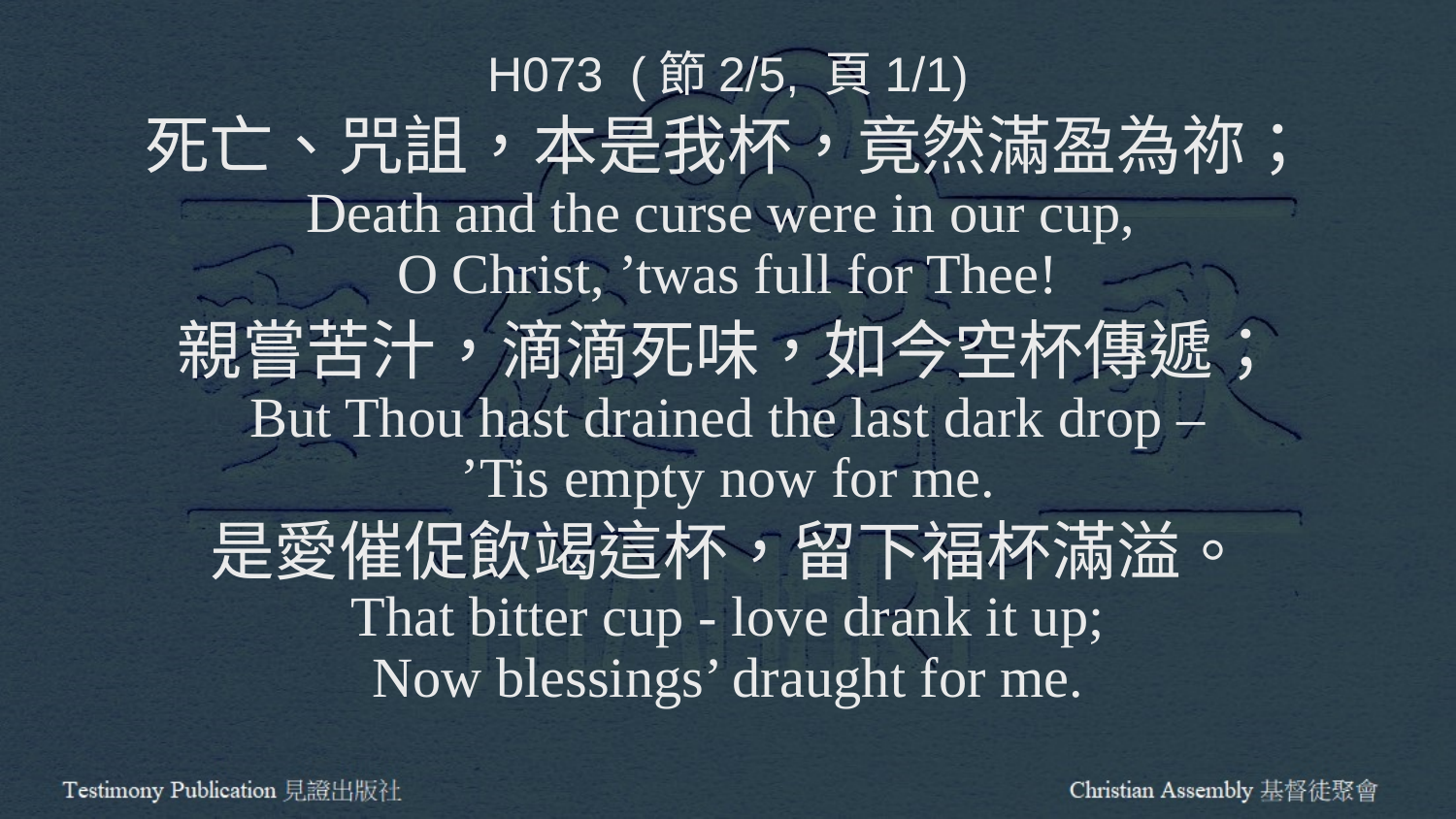

H073  (節2/5, 頁1/1)
死亡、咒詛，本是我杯，竟然滿盈為祢；
Death and the curse were in our cup,
O Christ, ’twas full for Thee!
親嘗苦汁，滴滴死味，如今空杯傳遞；
But Thou hast drained the last dark drop –
’Tis empty now for me.
是愛催促飲竭這杯，留下福杯滿溢。
That bitter cup - love drank it up;
Now blessings’ draught for me.